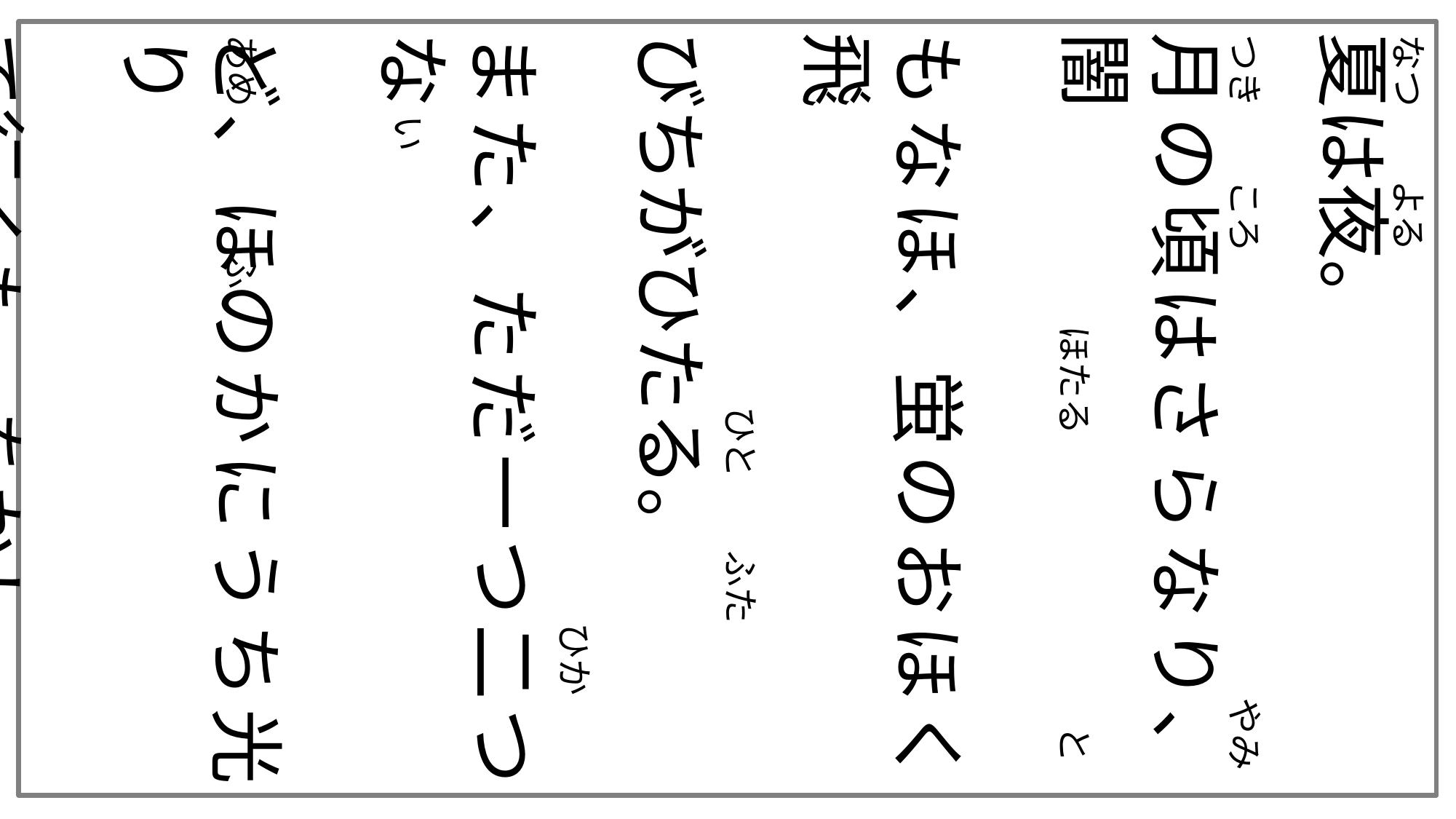

夏は夜。

月の頃はさらなり、闇

もなほ、蛍のおほく飛

びちがひたる。

また、ただ一つ二つな

ど、ほのかにうち光り

て行くも、をかし。

雨など降るも、をかし。
　　　　　　　　　　　　　　　　 ひか
あめ　　　　ふ
　　 い
　　　　　　　　　　 ひと　　ふた

　　　　　　　　ほたる　　　　　　　　と
つき　　ころ　　　　　　　　　　　　 やみ
なつ　　よる